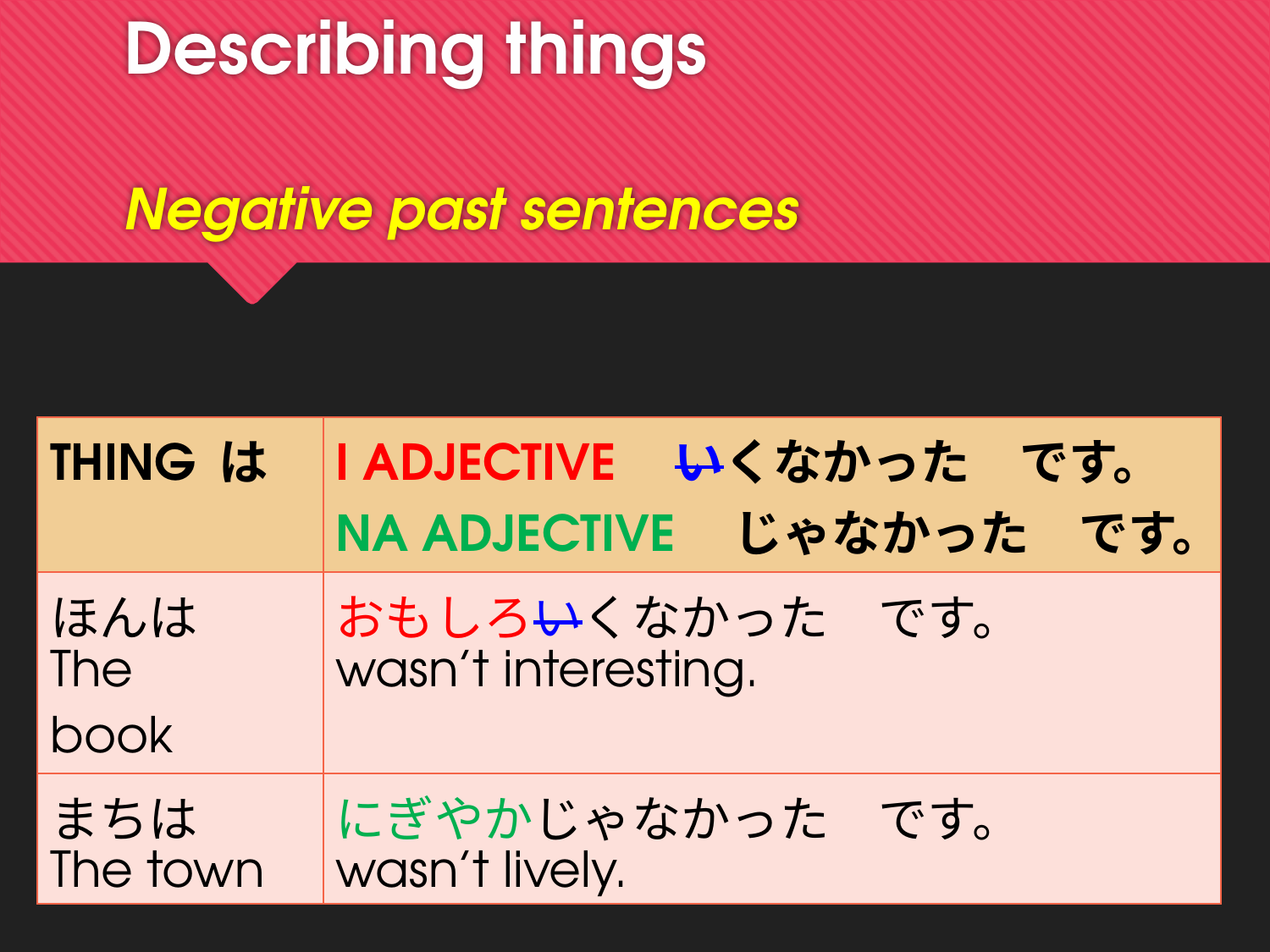

# Describing things Negative past sentences
| THING は | I ADJECTIVE　いくなかった　です。 NA ADJECTIVE　じゃなかった　です。 |
| --- | --- |
| ほんは The book | おもしろいくなかった　です。 wasn’t interesting. |
| まちは The town | にぎやかじゃなかった　です。 wasn’t lively. |